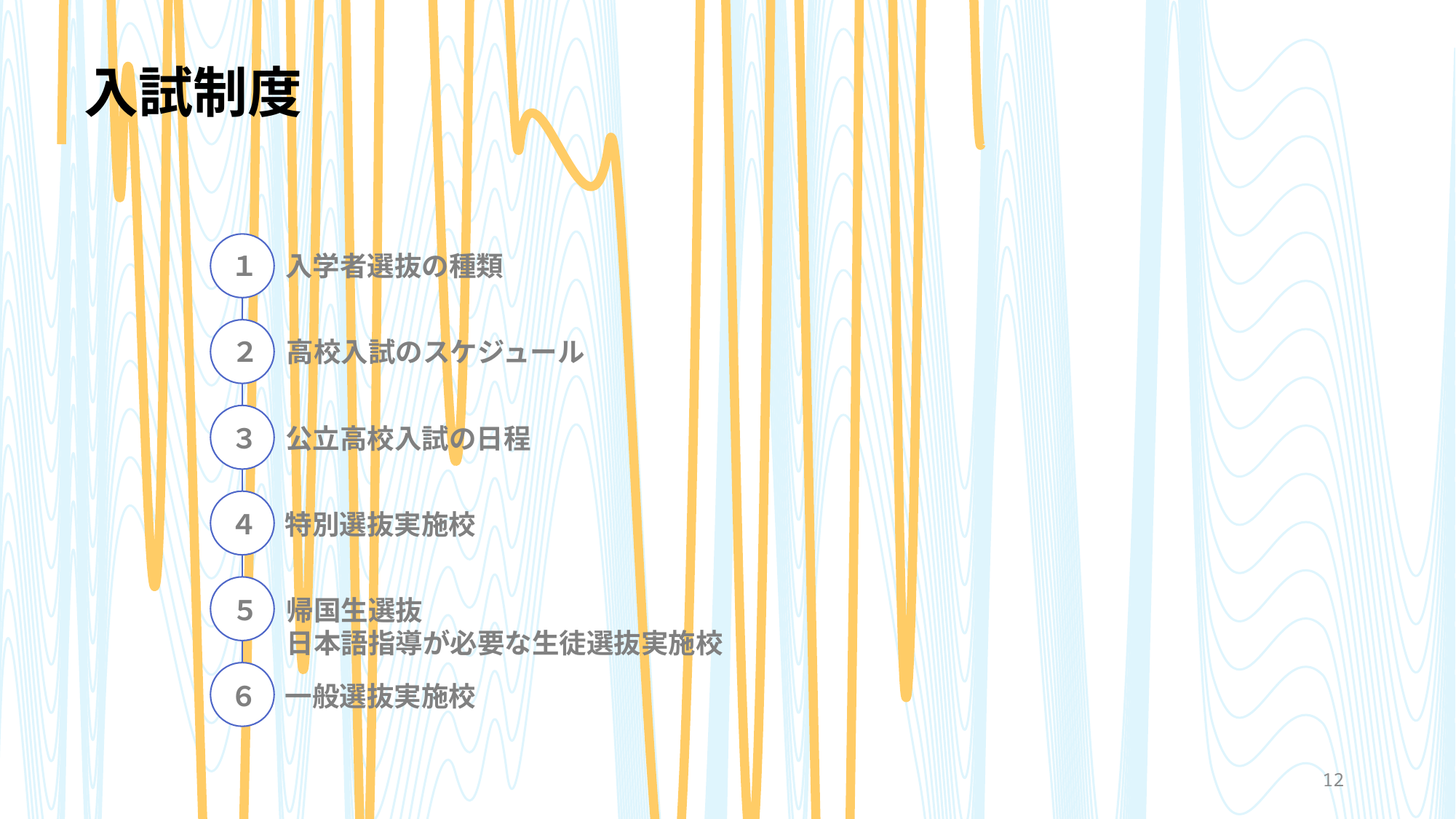

# 入試制度

１　入学者選抜の種類
２　高校入試のスケジュール
３　公立高校入試の日程
４　特別選抜実施校
５　帰国生選抜
　　日本語指導が必要な生徒選抜実施校
６　一般選抜実施校
12